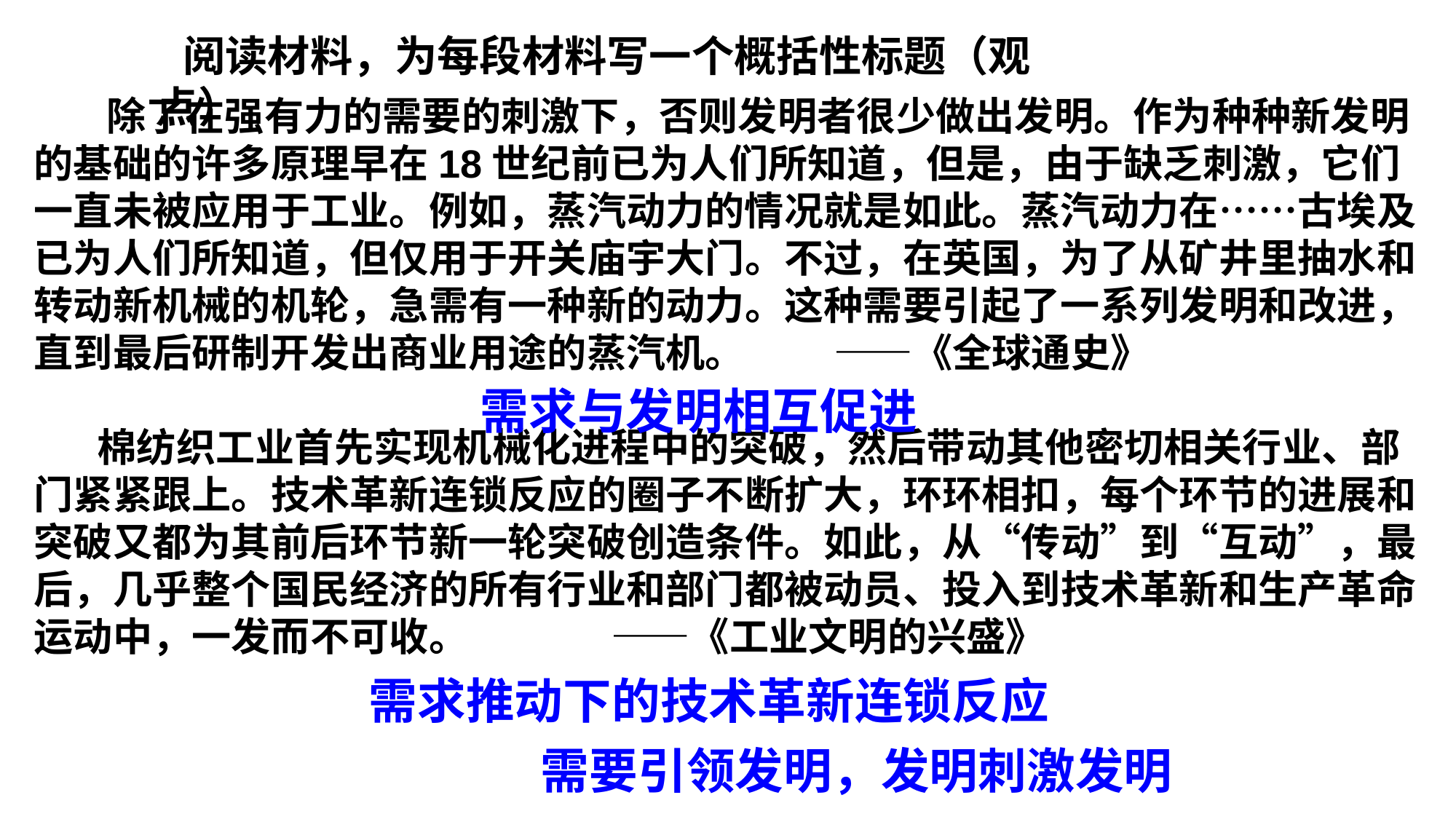

阅读材料，为每段材料写一个概括性标题（观点）
    除了在强有力的需要的刺激下，否则发明者很少做出发明。作为种种新发明的基础的许多原理早在18世纪前已为人们所知道，但是，由于缺乏刺激，它们一直未被应用于工业。例如，蒸汽动力的情况就是如此。蒸汽动力在……古埃及已为人们所知道，但仅用于开关庙宇大门。不过，在英国，为了从矿井里抽水和转动新机械的机轮，急需有一种新的动力。这种需要引起了一系列发明和改进，直到最后研制开发出商业用途的蒸汽机。          ——《全球通史》

   棉纺织工业首先实现机械化进程中的突破，然后带动其他密切相关行业、部门紧紧跟上。技术革新连锁反应的圈子不断扩大，环环相扣，每个环节的进展和突破又都为其前后环节新一轮突破创造条件。如此，从“传动”到“互动”，最后，几乎整个国民经济的所有行业和部门都被动员、投入到技术革新和生产革命运动中，一发而不可收。                ——《工业文明的兴盛》
需求与发明相互促进
需求推动下的技术革新连锁反应
需要引领发明，发明刺激发明